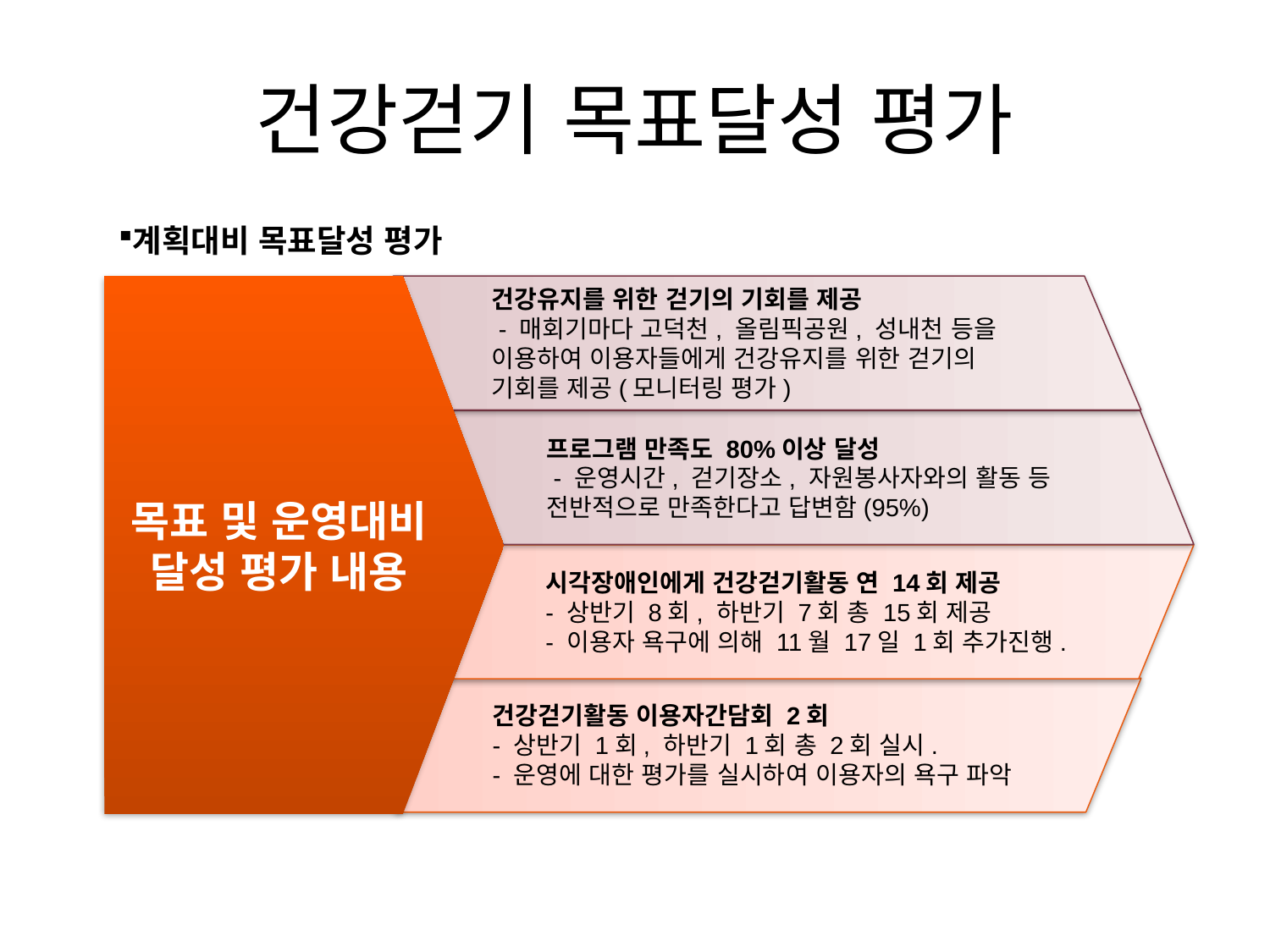

# 건강걷기 목표달성 평가
계획대비 목표달성 평가
목표 및 운영대비 달성 평가 내용
건강유지를 위한 걷기의 기회를 제공
 - 매회기마다 고덕천, 올림픽공원, 성내천 등을 이용하여 이용자들에게 건강유지를 위한 걷기의 기회를 제공(모니터링 평가)
프로그램 만족도 80%이상 달성
 - 운영시간, 걷기장소, 자원봉사자와의 활동 등 전반적으로 만족한다고 답변함(95%)
시각장애인에게 건강걷기활동 연 14회 제공
- 상반기 8회, 하반기 7회 총 15회 제공
- 이용자 욕구에 의해 11월 17일 1회 추가진행.
건강걷기활동 이용자간담회 2회
- 상반기 1회, 하반기 1회 총 2회 실시.
- 운영에 대한 평가를 실시하여 이용자의 욕구 파악